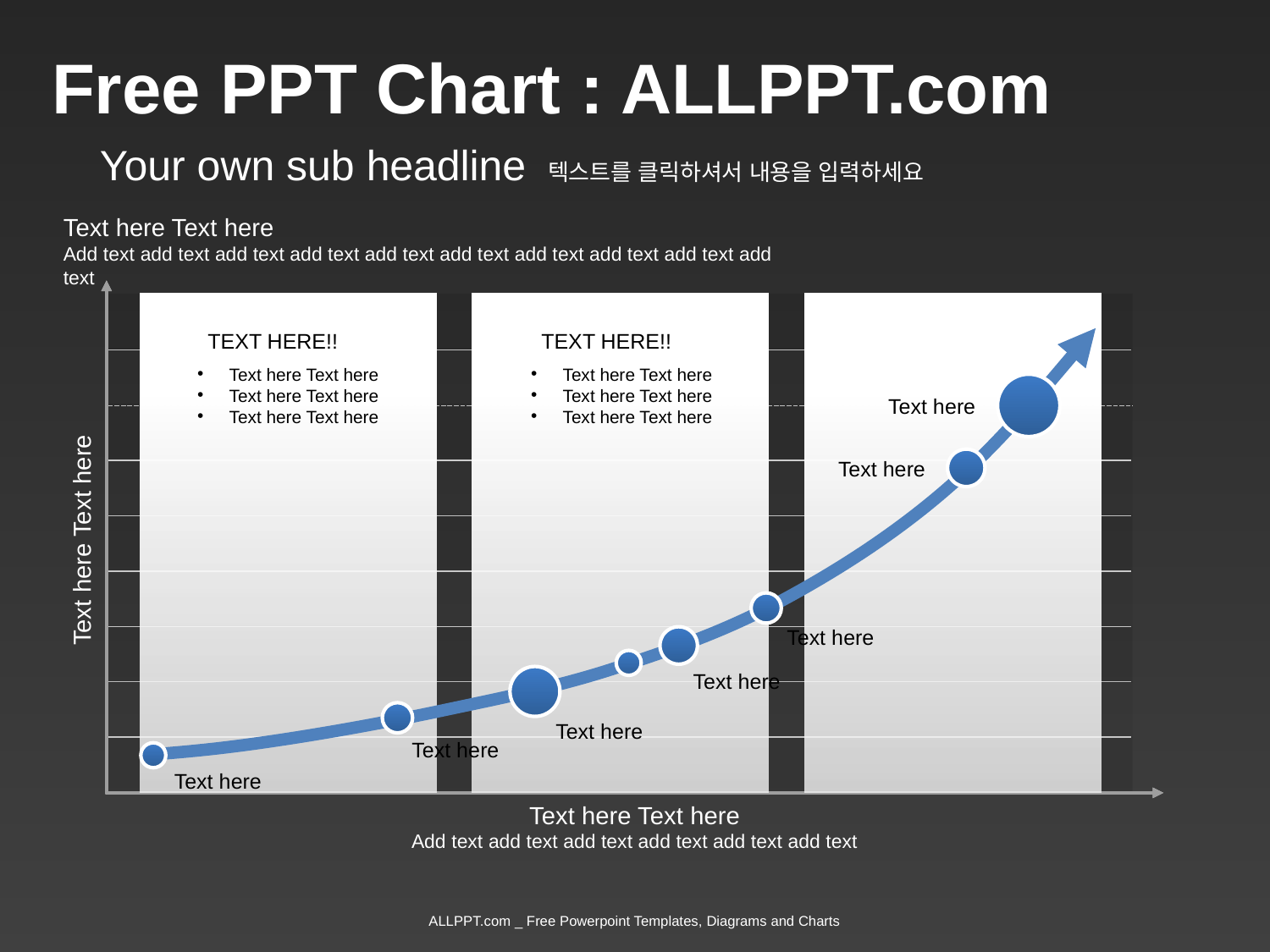

Free PPT Chart : ALLPPT.com
Your own sub headline 텍스트를 클릭하셔서 내용을 입력하세요
Text here Text here
Add text add text add text add text add text add text add text add text add text add text

TEXT HERE!!
Text here Text here
Text here Text here
Text here Text here
TEXT HERE!!
Text here Text here
Text here Text here
Text here Text here

Text here
Text here

Text here Text here

Text here

Text here

Text here
Text here

Text here
Text here Text here
Add text add text add text add text add text add text
ALLPPT.com _ Free Powerpoint Templates, Diagrams and Charts